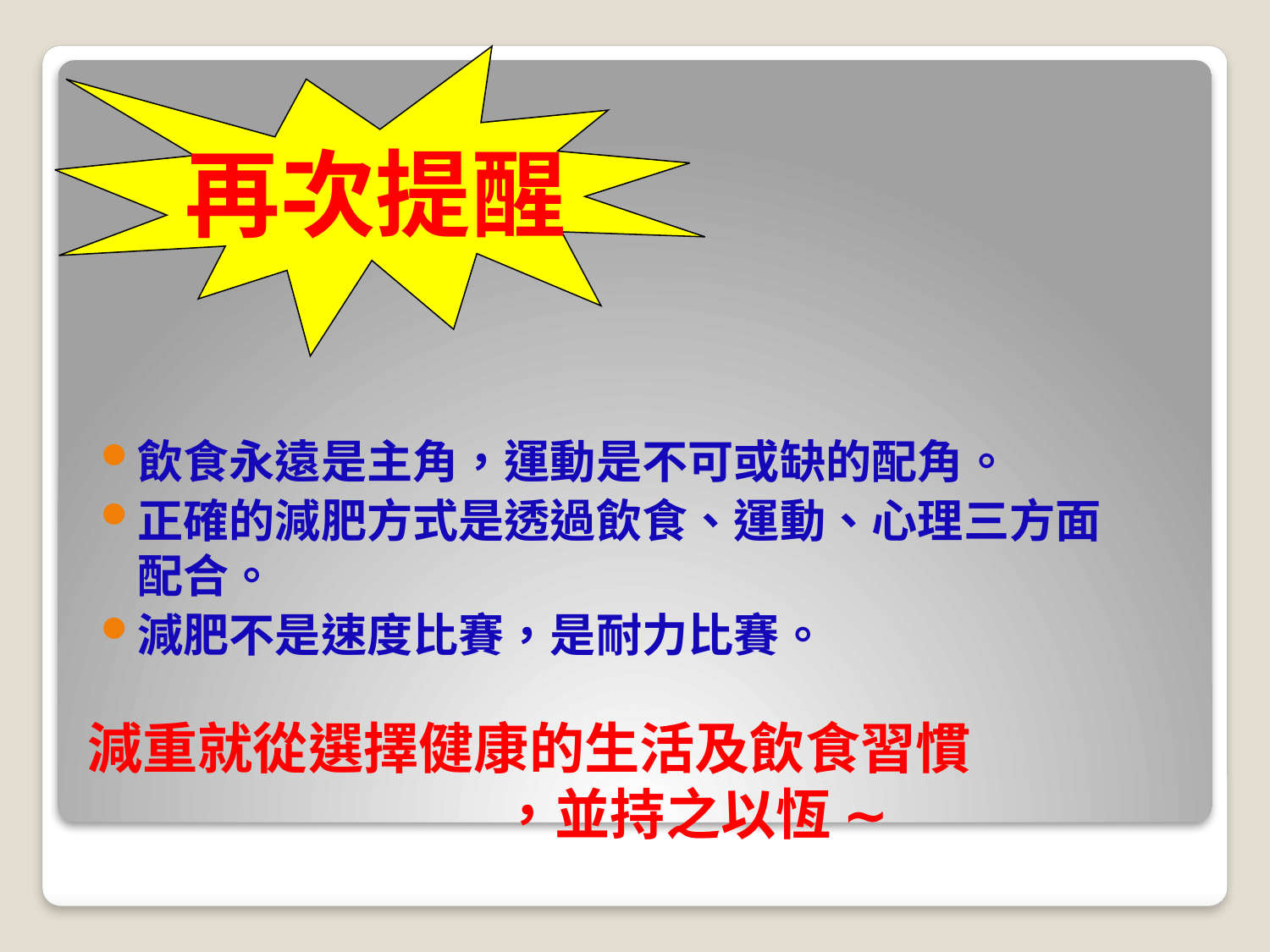

再次提醒

飲食永遠是主角，運動是不可或缺的配角。
正確的減肥方式是透過飲食、運動、心理三方面配合。
減肥不是速度比賽，是耐力比賽。

# 減重就從選擇健康的生活及飲食習慣 ，並持之以恆~